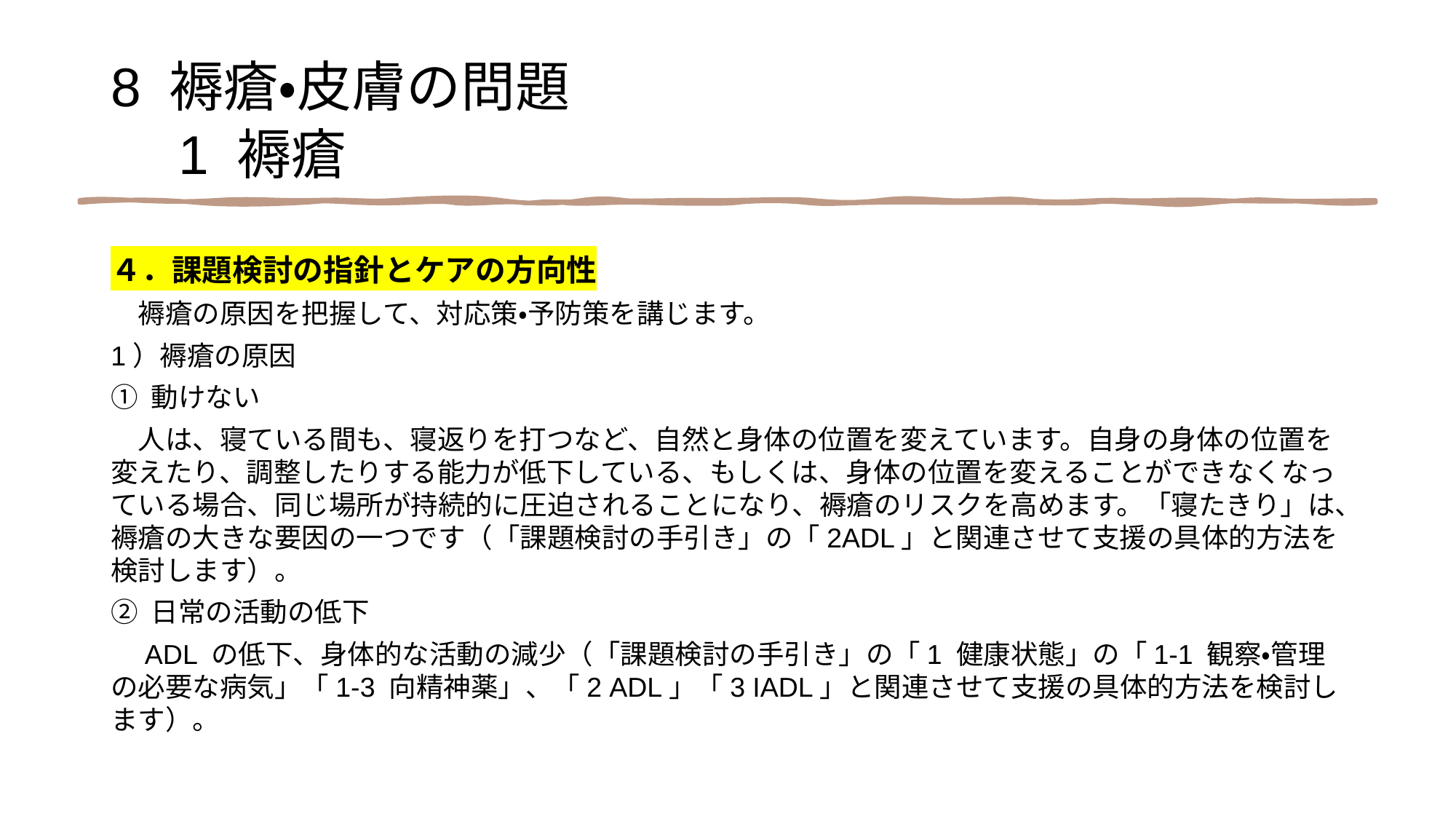

8 褥瘡・皮膚の問題
　1 褥瘡

４．課題検討の指針とケアの方向性
　褥瘡の原因を把握して、対応策・予防策を講じます。
1）褥瘡の原因
① 動けない
　人は、寝ている間も、寝返りを打つなど、自然と身体の位置を変えています。自身の身体の位置を変えたり、調整したりする能力が低下している、もしくは、身体の位置を変えることができなくなっている場合、同じ場所が持続的に圧迫されることになり、褥瘡のリスクを高めます。「寝たきり」は、褥瘡の大きな要因の一つです（「課題検討の手引き」の「2ADL」と関連させて支援の具体的方法を検討します）。
② 日常の活動の低下
　ADL の低下、身体的な活動の減少（「課題検討の手引き」の「1 健康状態」の「1-1 観察・管理の必要な病気」「1-3 向精神薬」、「2 ADL」「3 IADL」と関連させて支援の具体的方法を検討します）。